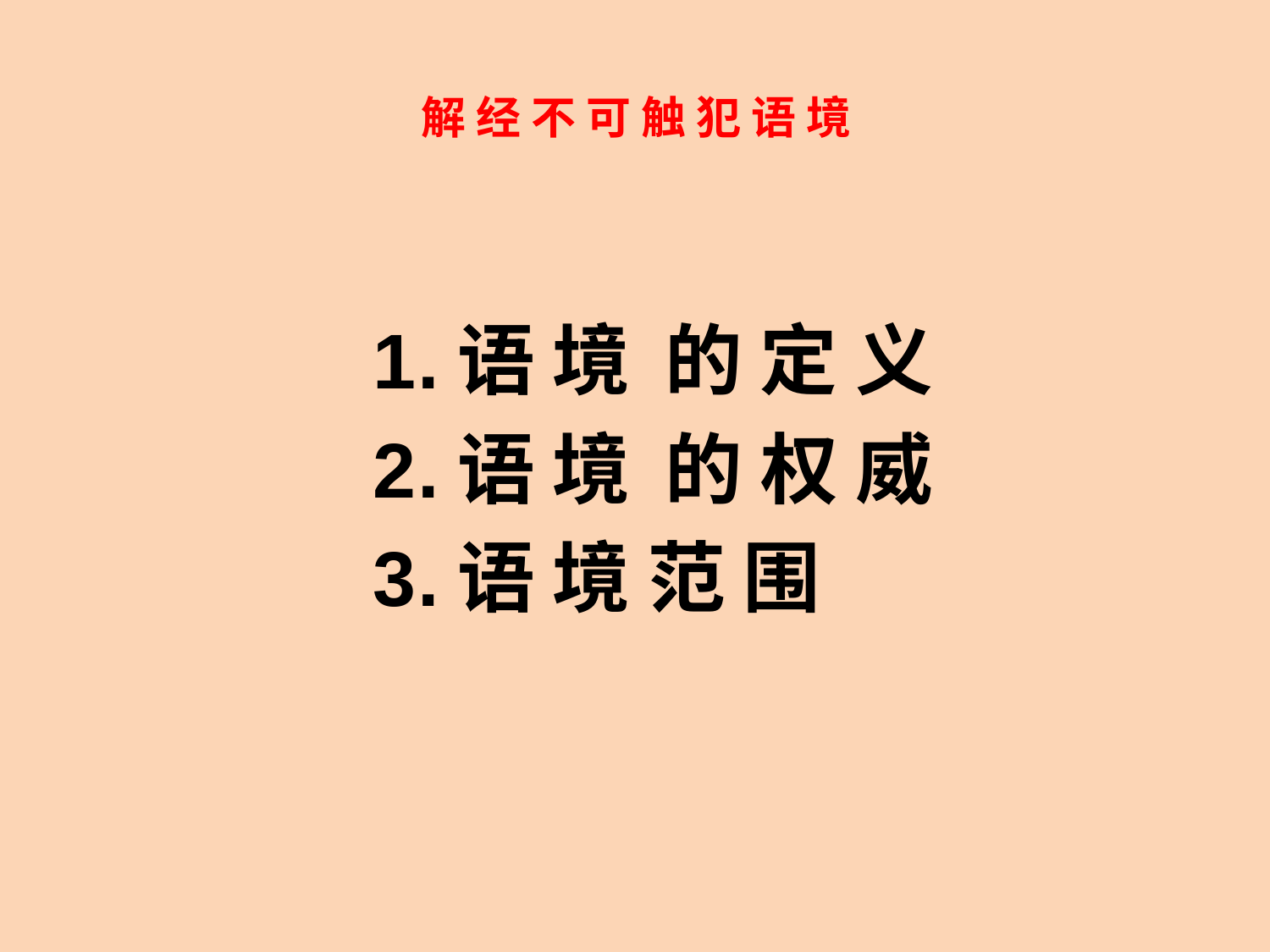

# 解 经 不 可 触 犯 语 境

语 境  的 定 义
语 境  的 权 威
语 境 范 围